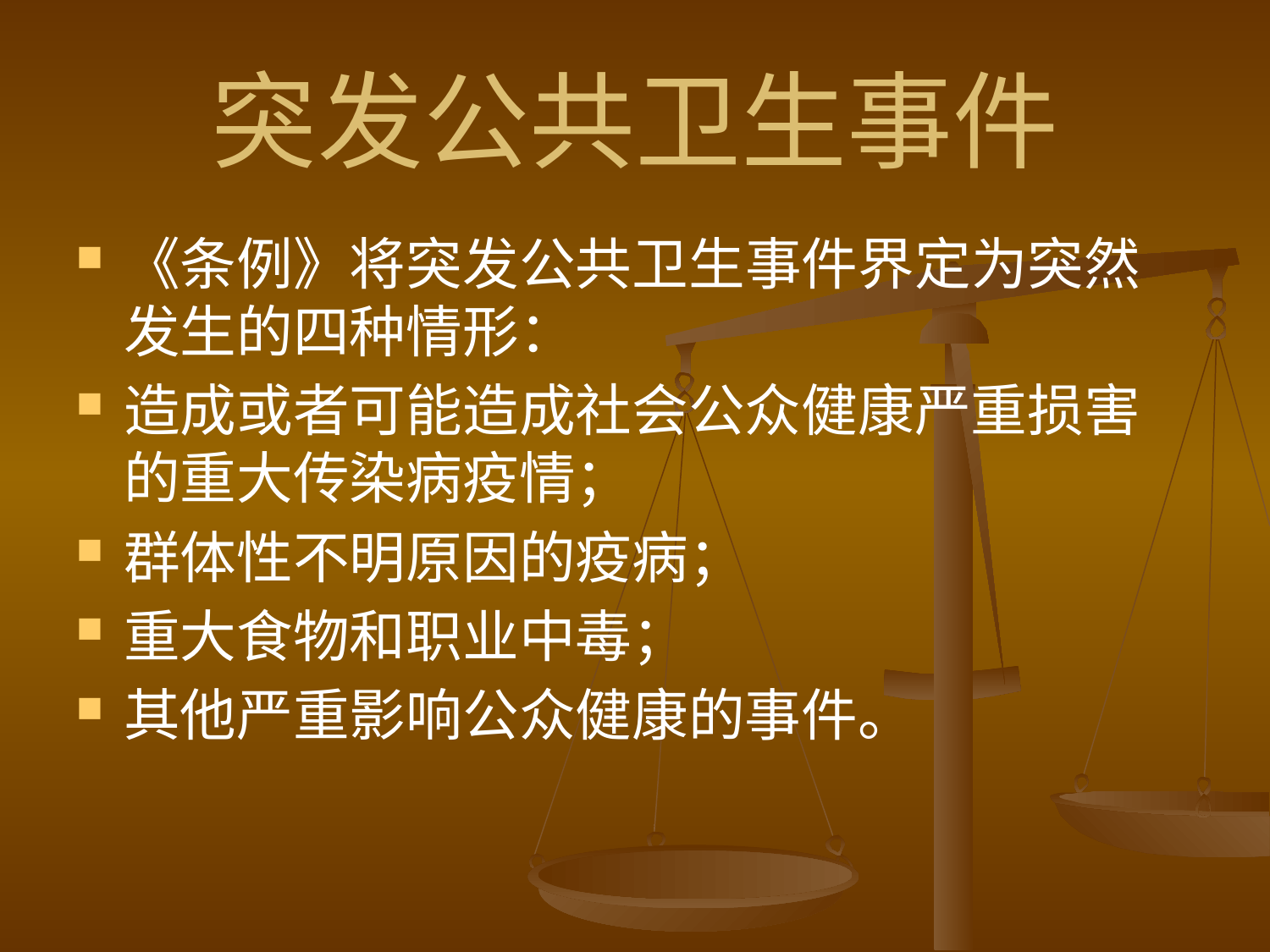

# 突发公共卫生事件
《条例》将突发公共卫生事件界定为突然发生的四种情形：
造成或者可能造成社会公众健康严重损害的重大传染病疫情；
群体性不明原因的疫病；
重大食物和职业中毒；
其他严重影响公众健康的事件。